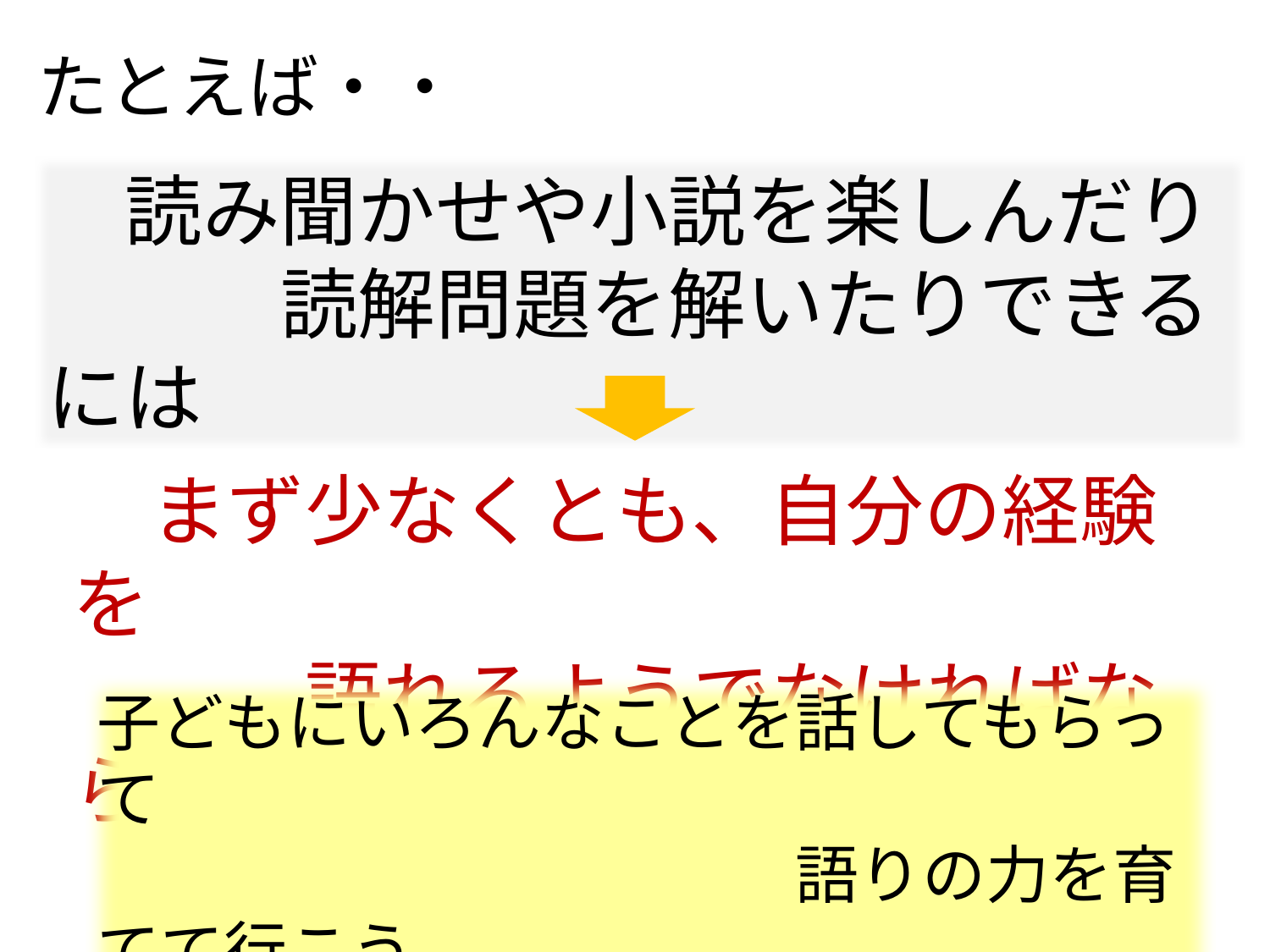

たとえば・・
　読み聞かせや小説を楽しんだり
　　　読解問題を解いたりできるには

　まず少なくとも、自分の経験を
　　　語れるようでなければならない
子どもにいろんなことを話してもらって
　　　　　　　　　　　語りの力を育てて行こう